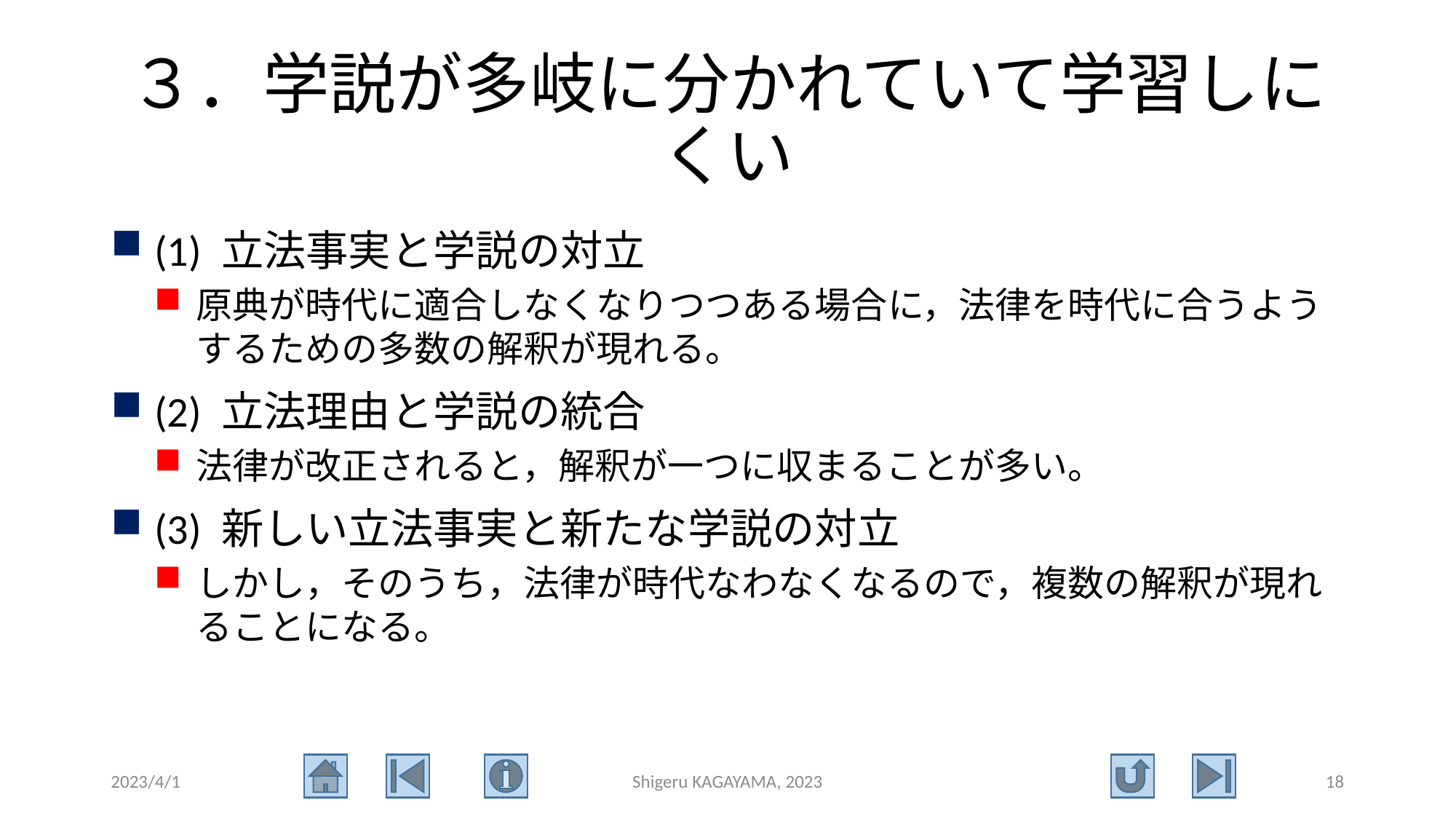

# ３．学説が多岐に分かれていて学習しにくい
(1) 立法事実と学説の対立
原典が時代に適合しなくなりつつある場合に，法律を時代に合うようするための多数の解釈が現れる。
(2) 立法理由と学説の統合
法律が改正されると，解釈が一つに収まることが多い。
(3) 新しい立法事実と新たな学説の対立
しかし，そのうち，法律が時代なわなくなるので，複数の解釈が現れることになる。
2023/4/1
Shigeru KAGAYAMA, 2023
18